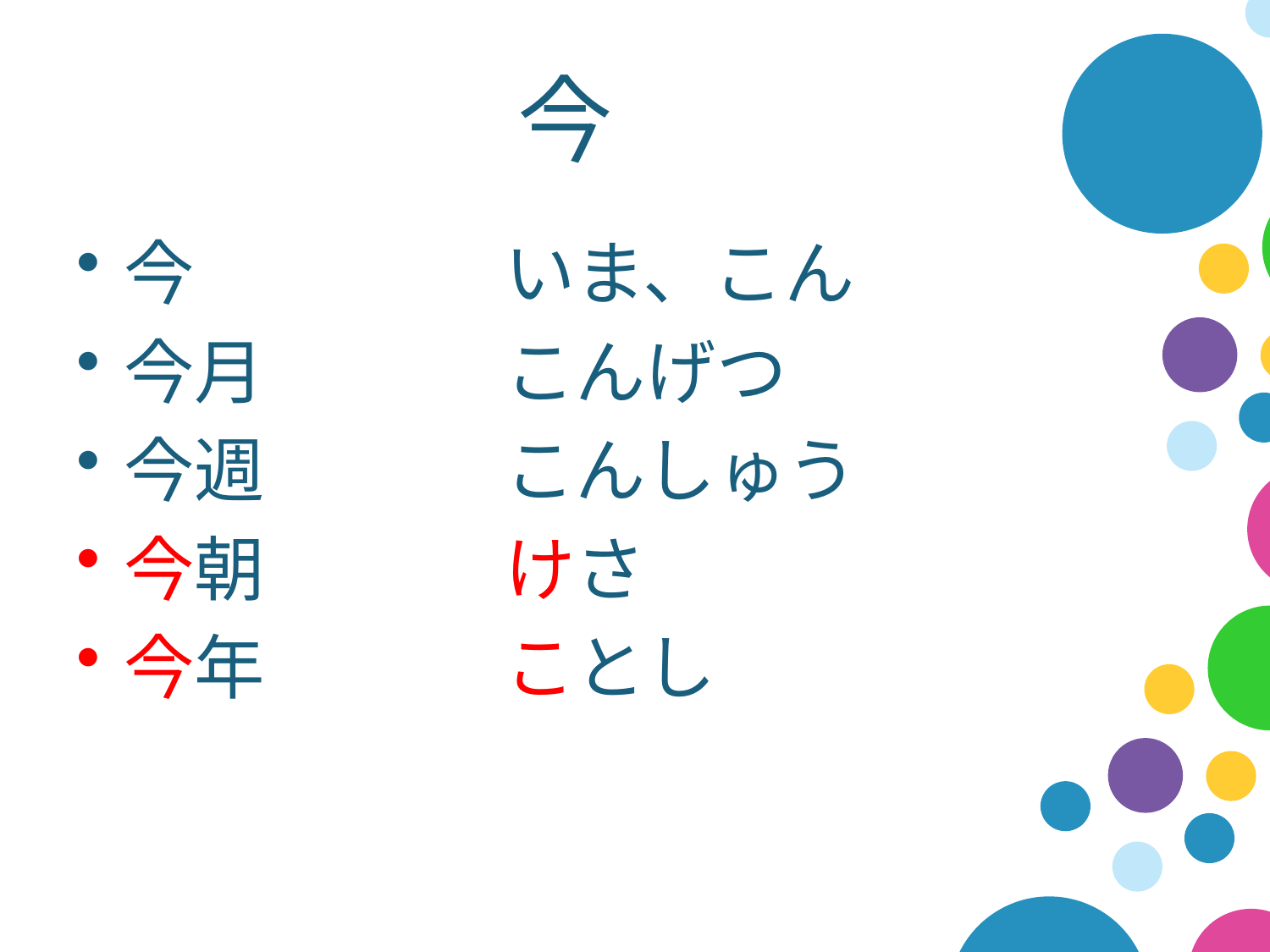

# 今
今			いま、こん
今月		こんげつ
今週		こんしゅう
今朝		けさ
今年		ことし